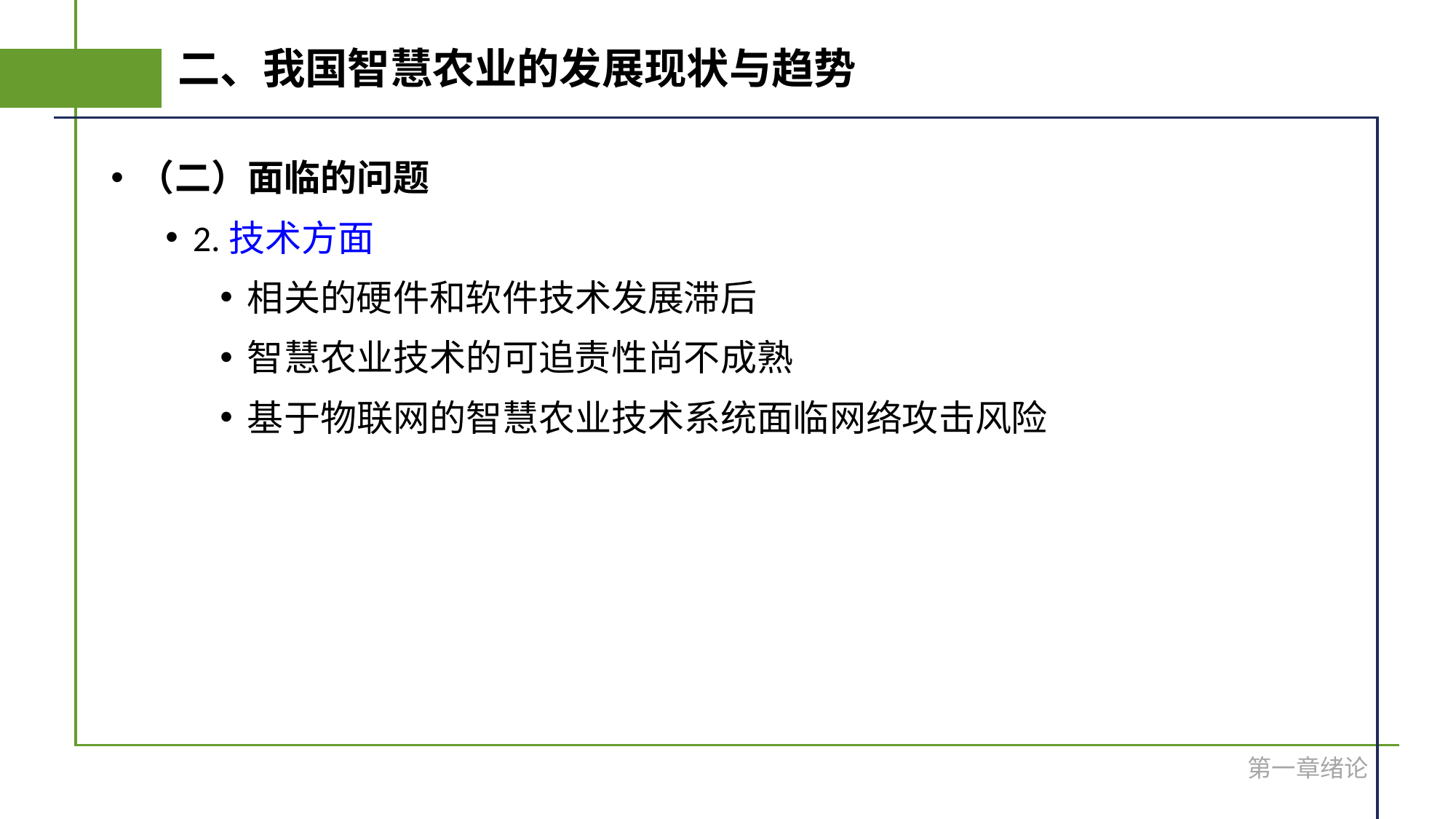

# 二、我国智慧农业的发展现状与趋势
（二）面临的问题
2.技术方面
相关的硬件和软件技术发展滞后
智慧农业技术的可追责性尚不成熟
基于物联网的智慧农业技术系统面临网络攻击风险
第一章绪论